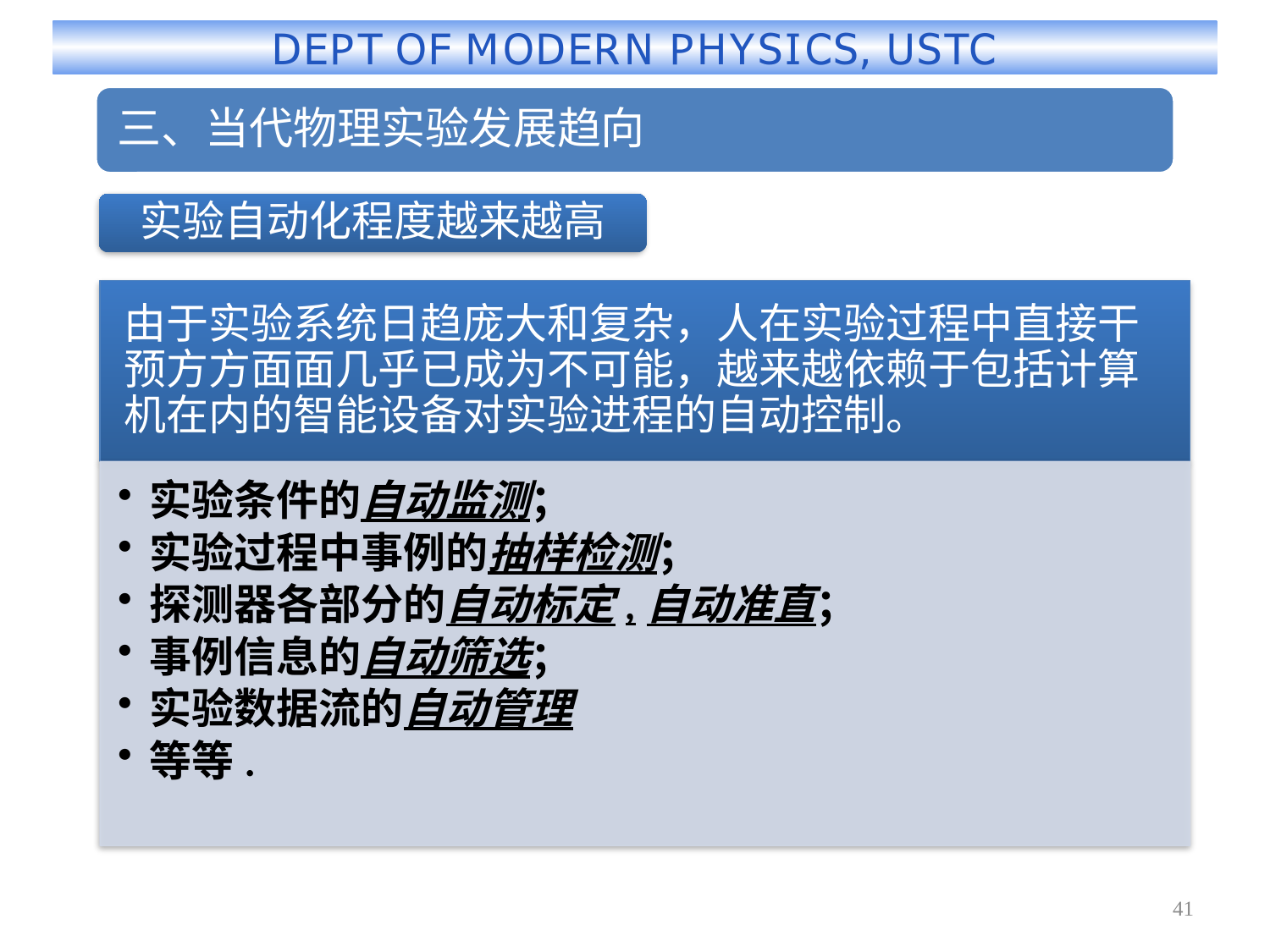

三、当代物理实验发展趋向
实验自动化程度越来越高
由于实验系统日趋庞大和复杂，人在实验过程中直接干预方方面面几乎已成为不可能，越来越依赖于包括计算机在内的智能设备对实验进程的自动控制。
实验条件的自动监测；
实验过程中事例的抽样检测；
探测器各部分的自动标定,自动准直；
事例信息的自动筛选；
实验数据流的自动管理
等等.
41